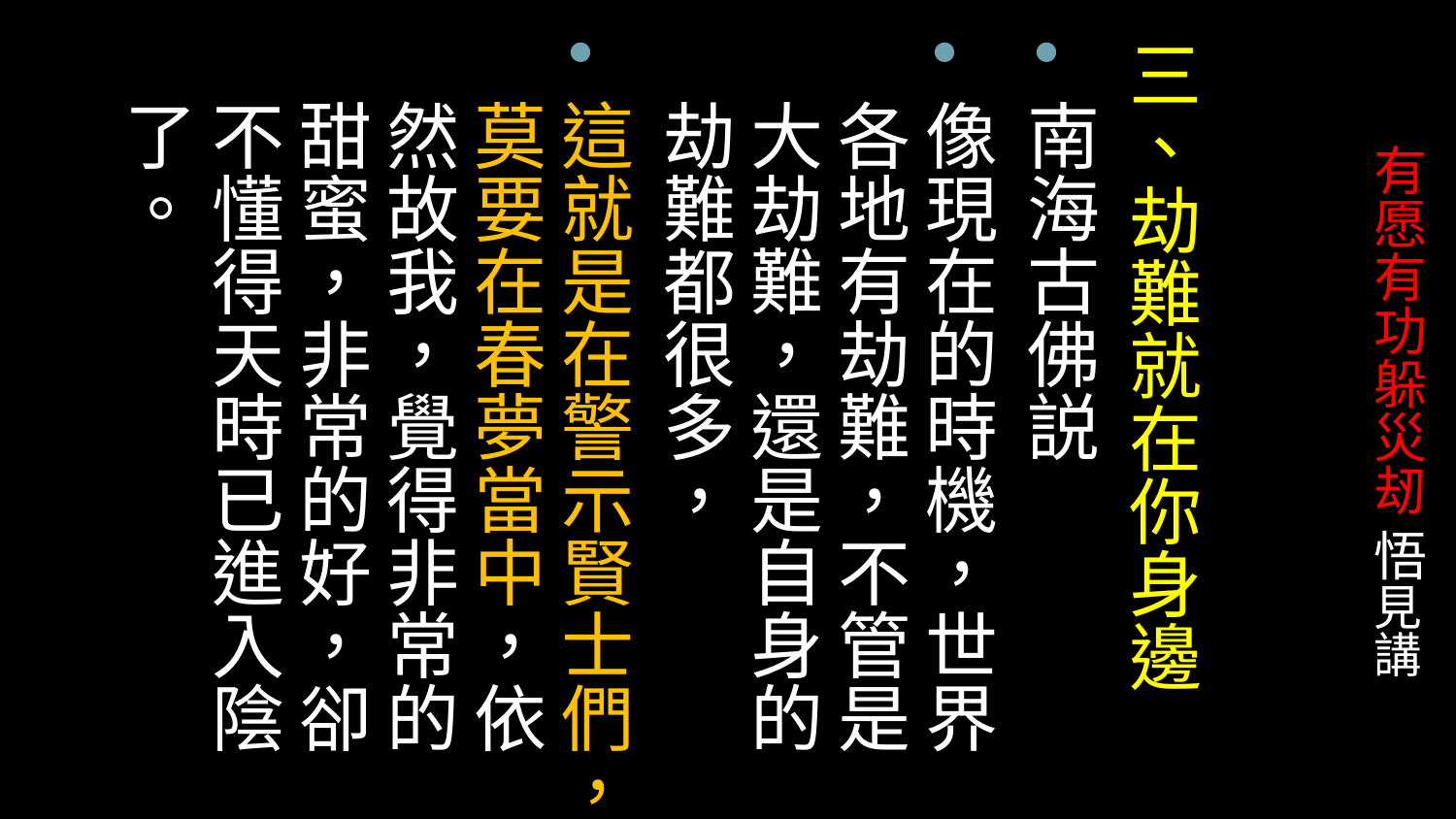

三、劫難就在你身邊
南海古佛説
像現在的時機，世界各地有劫難，不管是大劫難，還是自身的劫難都很多，
這就是在警示賢士們，莫要在春夢當中，依然故我，覺得非常的甜蜜，非常的好，卻不懂得天時已進入陰了。

# 有愿有功躲災刼 悟見講